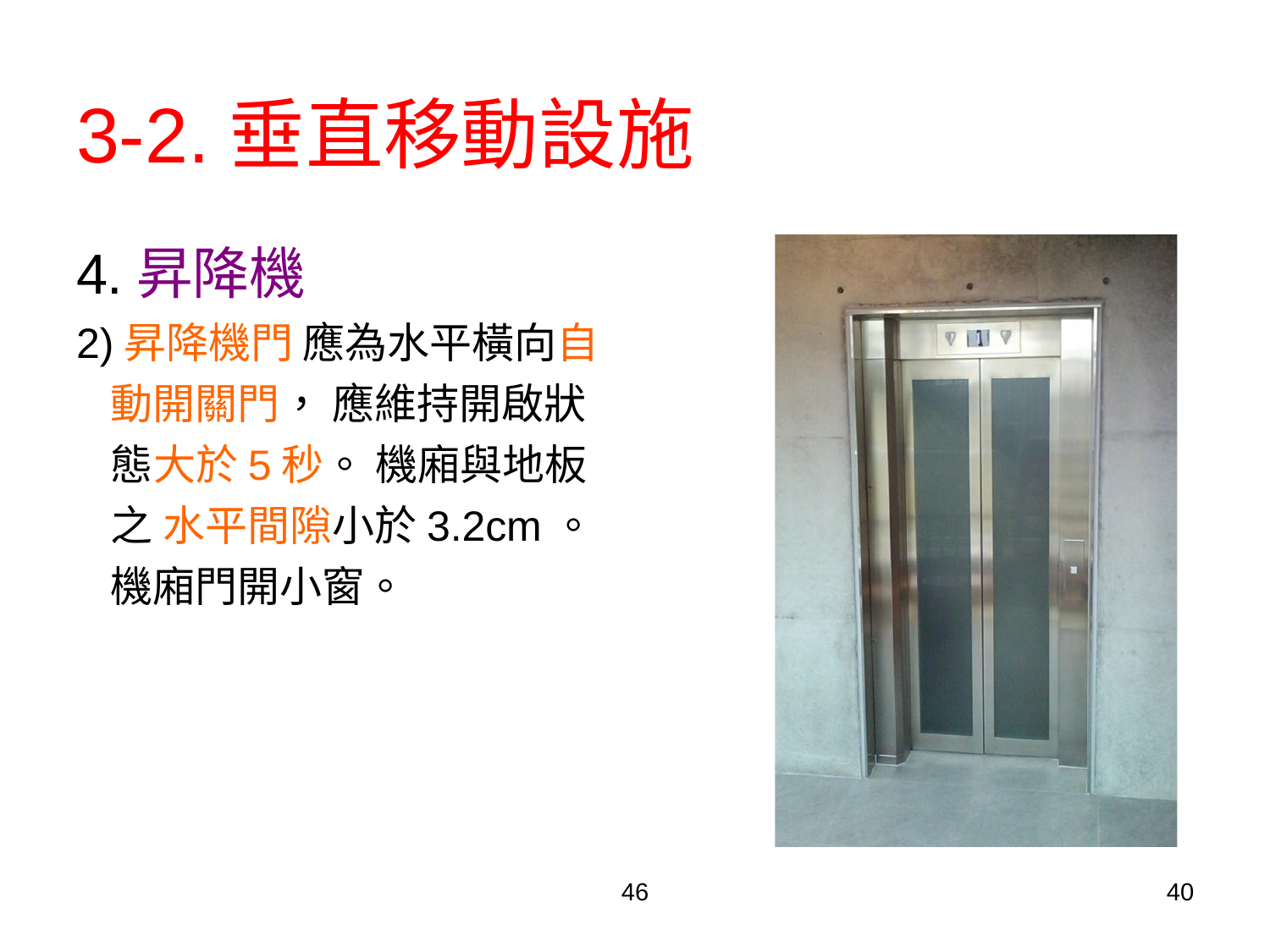

# 3-2.垂直移動設施

4.昇降機
2)昇降機門 應為水平橫向自動開關門， 應維持開啟狀態大於5秒。 機廂與地板之 水平間隙小於3.2cm。 機廂門開小窗。
46
40